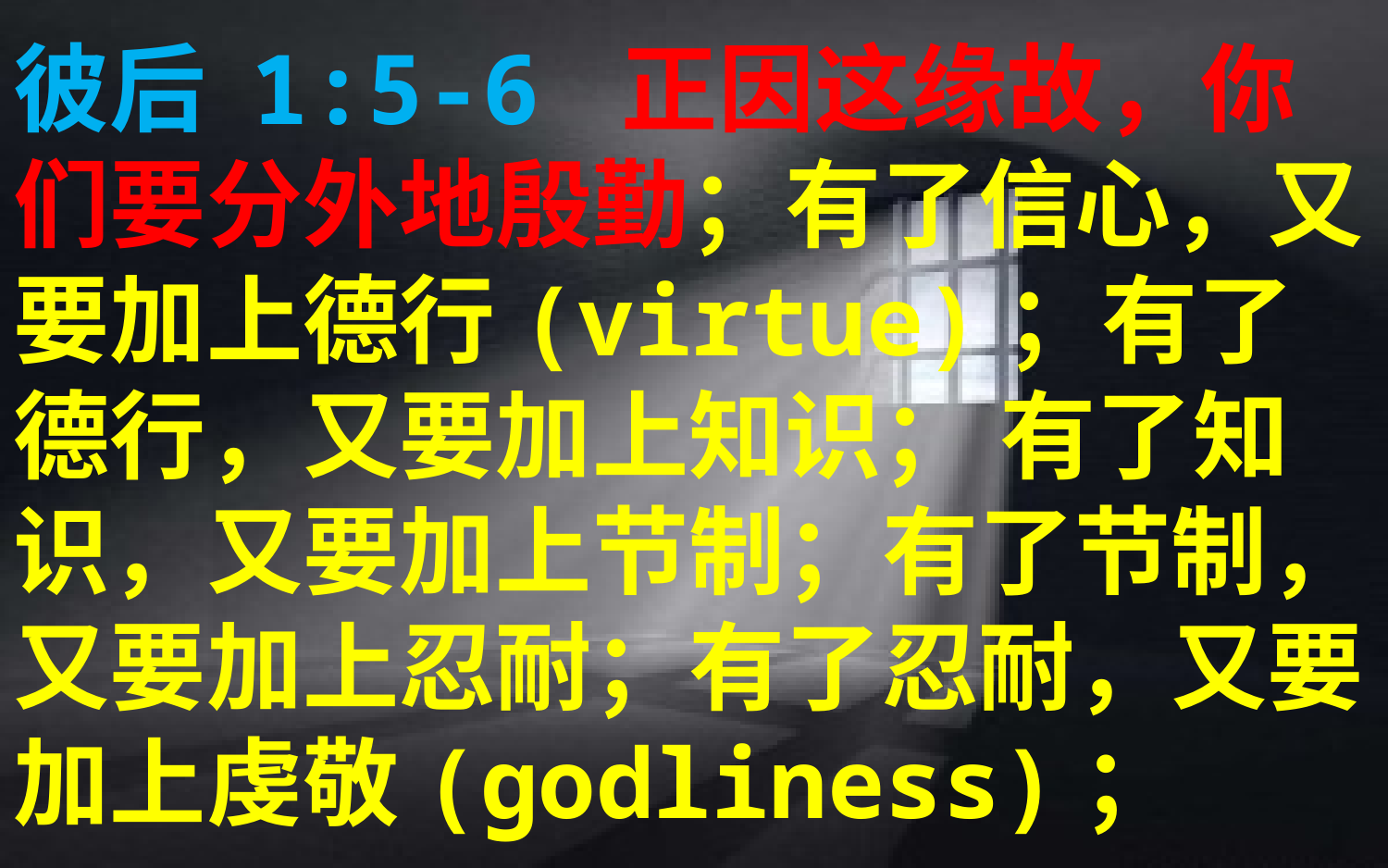

彼后 1:5-6 正因这缘故，你们要分外地殷勤；有了信心，又要加上德行(virtue)；有了德行，又要加上知识； 有了知识，又要加上节制；有了节制，又要加上忍耐；有了忍耐，又要加上虔敬(godliness)；